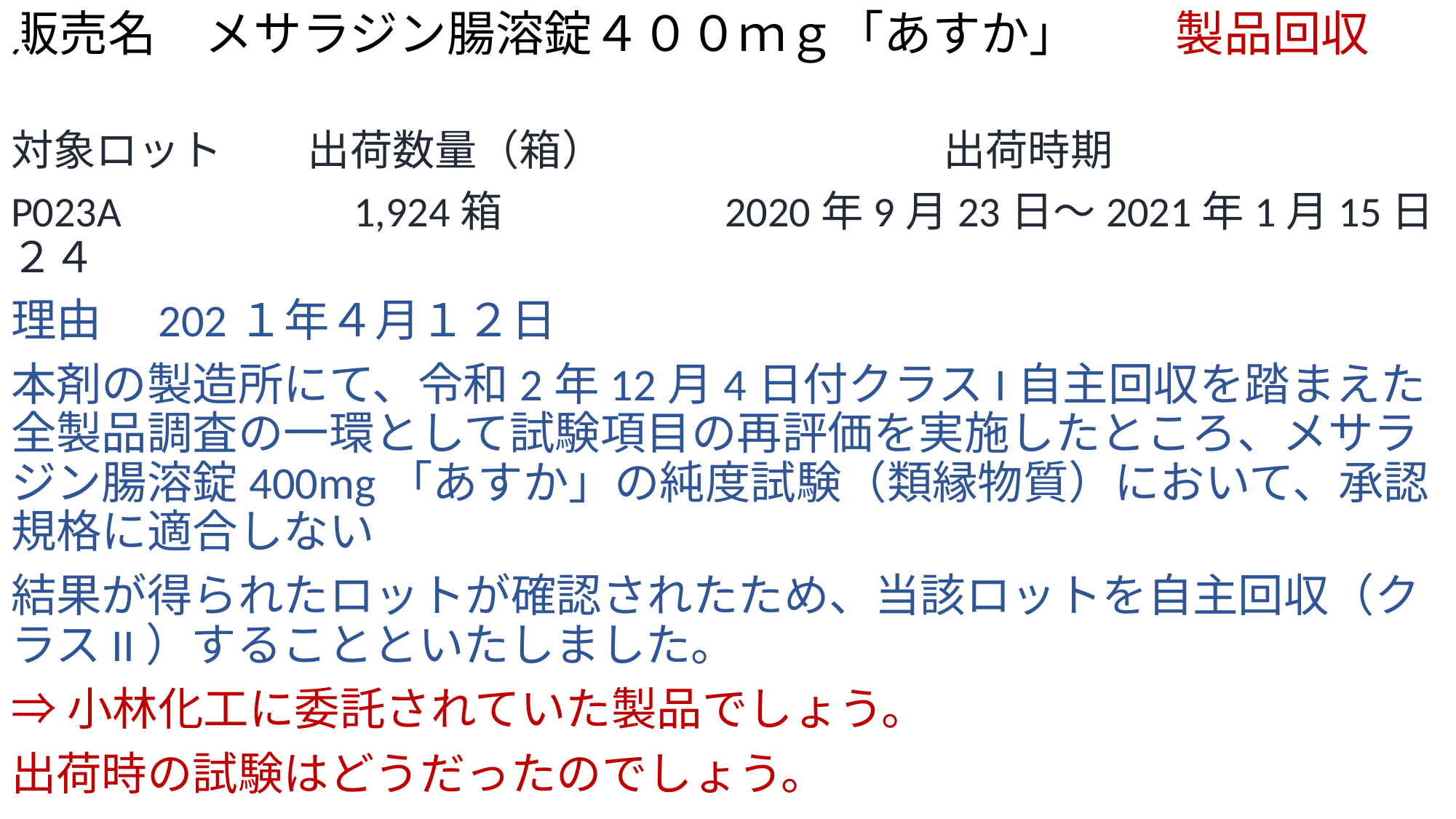

# 販売名　メサラジン腸溶錠４００ｍｇ「あすか」　　製品回収

対象ロット　　出荷数量（箱）　　　　　　　　出荷時期
P023A　　　　　1,924箱　　　　　2020年9月23日～2021年1月15日２４
理由　202１年４月１２日
本剤の製造所にて、令和2年12月4日付クラスI自主回収を踏まえた全製品調査の一環として試験項目の再評価を実施したところ、メサラジン腸溶錠400mg「あすか」の純度試験（類縁物質）において、承認規格に適合しない
結果が得られたロットが確認されたため、当該ロットを自主回収（クラスII）することといたしました。
⇒小林化工に委託されていた製品でしょう。
出荷時の試験はどうだったのでしょう。